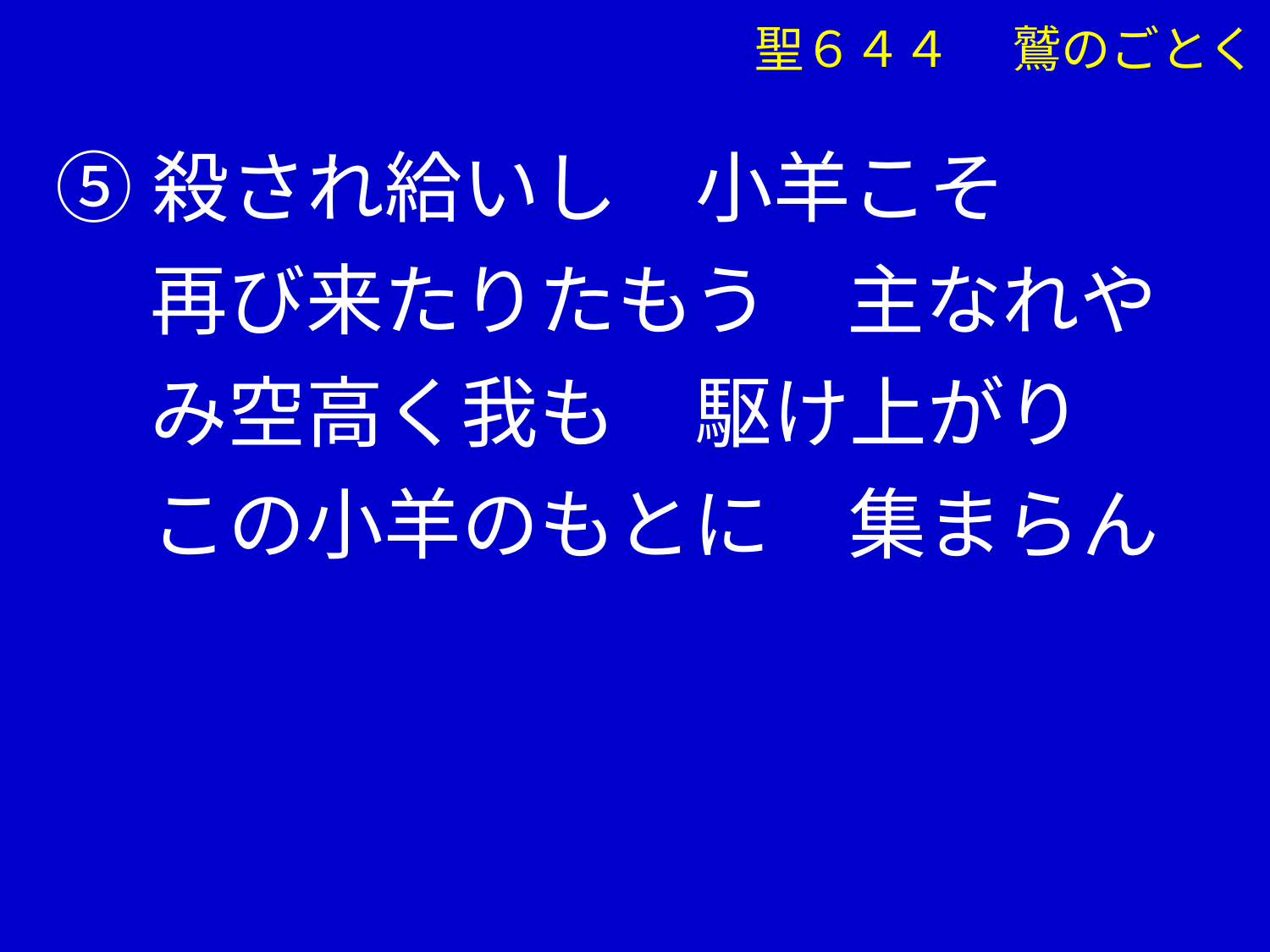

聖６４４　 鷲のごとく

⑤殺され給いし　小羊こそ
　 再び来たりたもう　主なれや
　 み空高く我も　駆け上がり
　 この小羊のもとに　集まらん